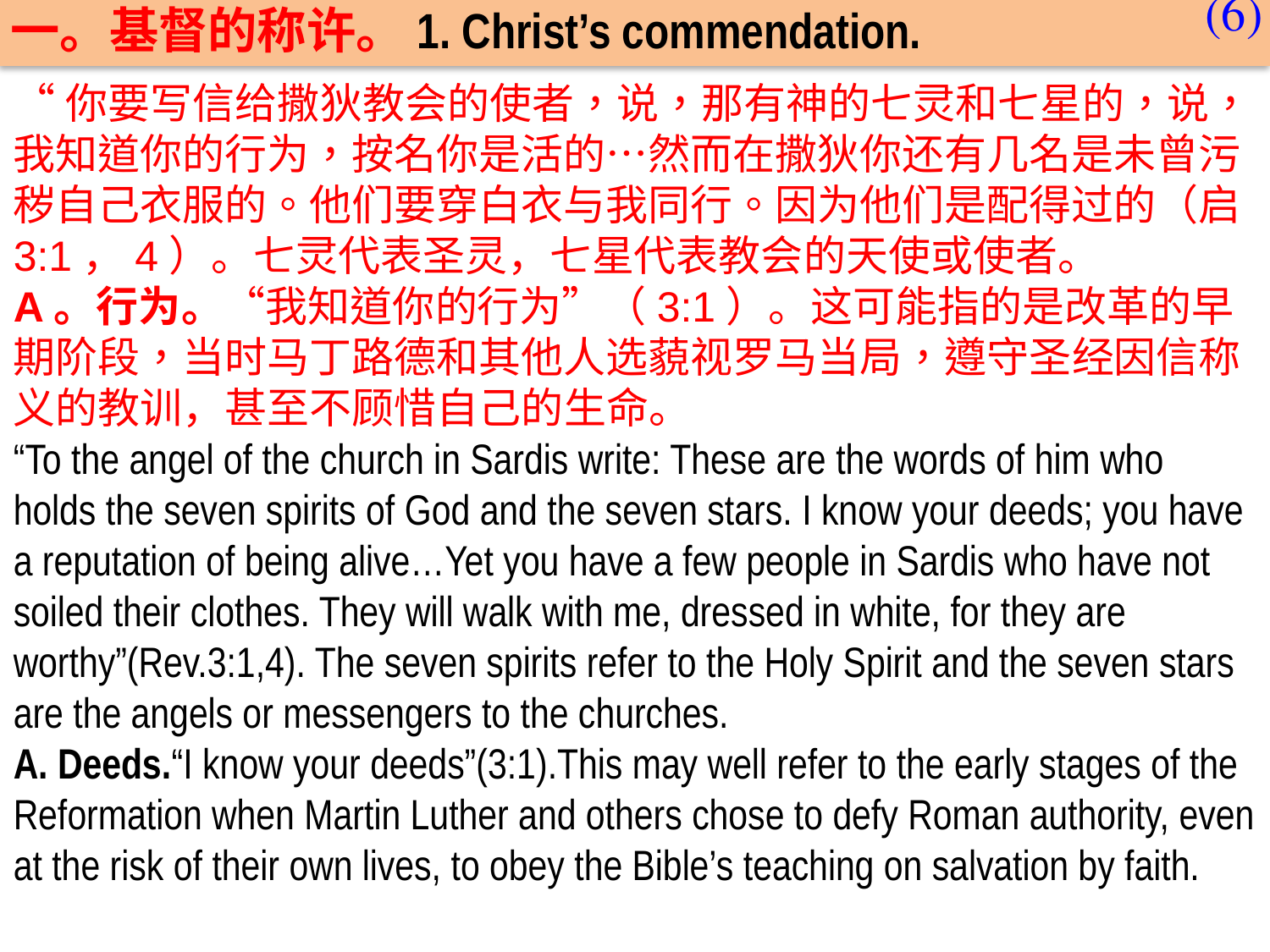

(6)
一。基督的称许。1. Christ’s commendation.

“你要写信给撒狄教会的使者，说，那有神的七灵和七星的，说，我知道你的行为，按名你是活的…然而在撒狄你还有几名是未曾污秽自己衣服的。他们要穿白衣与我同行。因为他们是配得过的（启3:1，4）。七灵代表圣灵，七星代表教会的天使或使者。
A。行为。“我知道你的行为”（3:1）。这可能指的是改革的早期阶段，当时马丁路德和其他人选藐视罗马当局，遵守圣经因信称义的教训，甚至不顾惜自己的生命。
“To the angel of the church in Sardis write: These are the words of him who holds the seven spirits of God and the seven stars. I know your deeds; you have a reputation of being alive…Yet you have a few people in Sardis who have not soiled their clothes. They will walk with me, dressed in white, for they are worthy”(Rev.3:1,4). The seven spirits refer to the Holy Spirit and the seven stars are the angels or messengers to the churches.
A. Deeds.“I know your deeds”(3:1).This may well refer to the early stages of the Reformation when Martin Luther and others chose to defy Roman authority, even at the risk of their own lives, to obey the Bible’s teaching on salvation by faith.